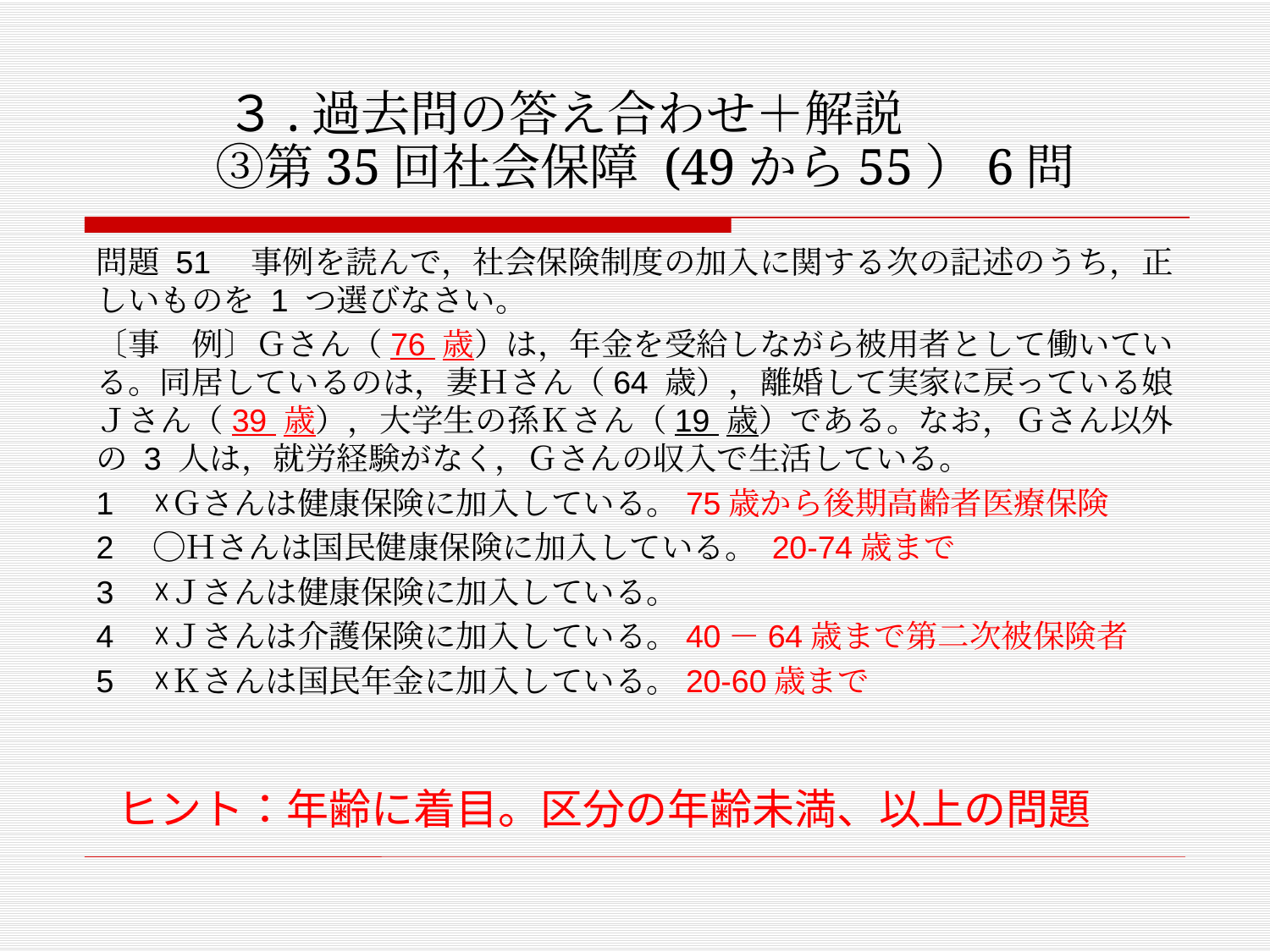

# ３.過去問の答え合わせ＋解説 　③第35回社会保障 (49から55）6問
問題 51　事例を読んで，社会保険制度の加入に関する次の記述のうち，正しいものを 1 つ選びなさい。
〔事　例〕Ｇさん（76 歳）は，年金を受給しながら被用者として働いている。同居しているのは，妻Ｈさん（64 歳），離婚して実家に戻っている娘Ｊさん（39 歳），大学生の孫Ｋさん（19 歳）である。なお，Ｇさん以外の 3 人は，就労経験がなく，Ｇさんの収入で生活している。
1　☓Ｇさんは健康保険に加入している。75歳から後期高齢者医療保険
2　◯Ｈさんは国民健康保険に加入している。 20-74歳まで
3　☓Ｊさんは健康保険に加入している。
4　☓Ｊさんは介護保険に加入している。40－64歳まで第二次被保険者
5　☓Ｋさんは国民年金に加入している。20-60歳まで

ヒント：年齢に着目。区分の年齢未満、以上の問題